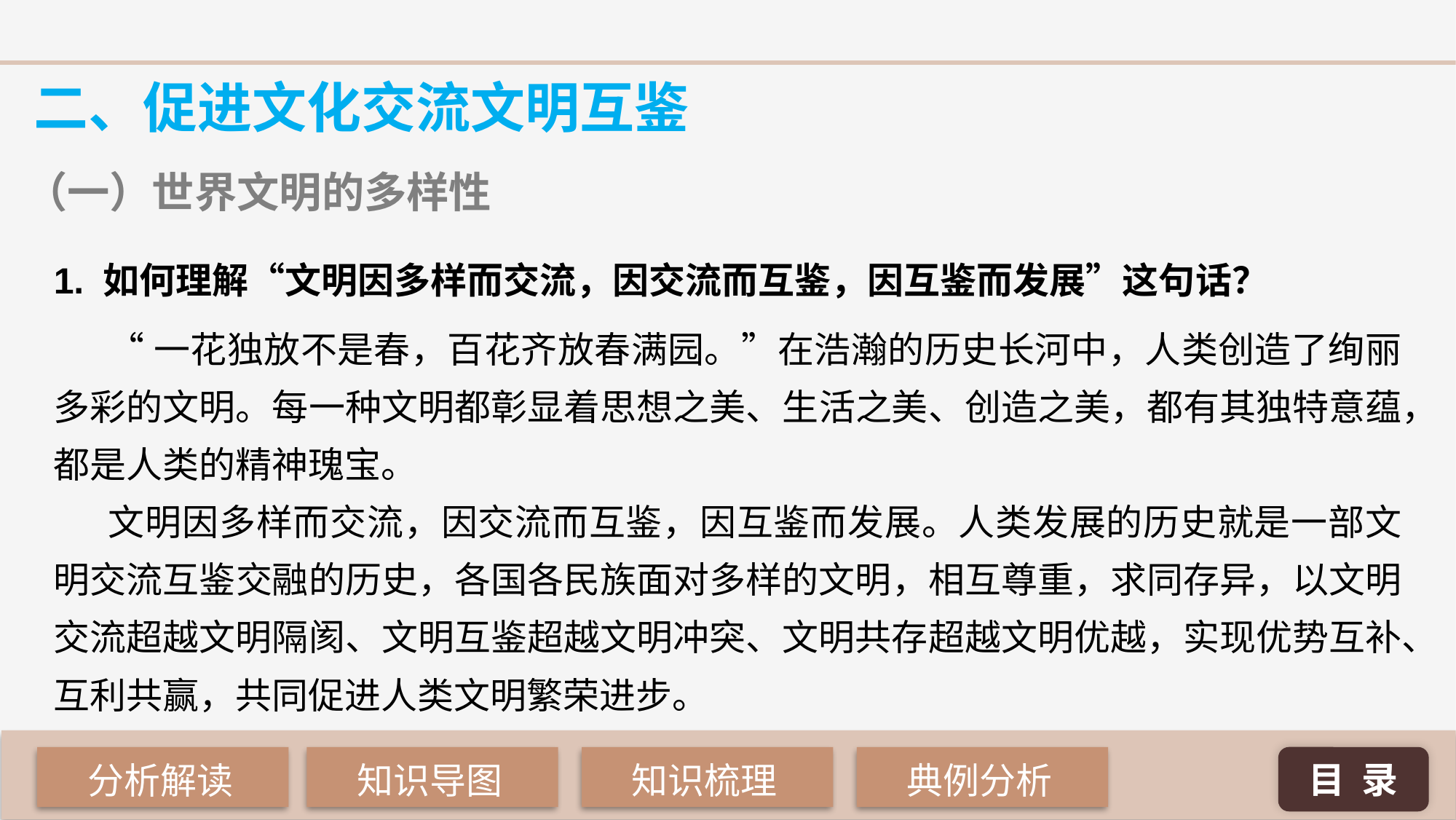

二、促进文化交流文明互鉴
（一）世界文明的多样性
1. 如何理解“文明因多样而交流，因交流而互鉴，因互鉴而发展”这句话？
“一花独放不是春，百花齐放春满园。”在浩瀚的历史长河中，人类创造了绚丽多彩的文明。每一种文明都彰显着思想之美、生活之美、创造之美，都有其独特意蕴，都是人类的精神瑰宝。
文明因多样而交流，因交流而互鉴，因互鉴而发展。人类发展的历史就是一部文明交流互鉴交融的历史，各国各民族面对多样的文明，相互尊重，求同存异，以文明交流超越文明隔阂、文明互鉴超越文明冲突、文明共存超越文明优越，实现优势互补、互利共赢，共同促进人类文明繁荣进步。